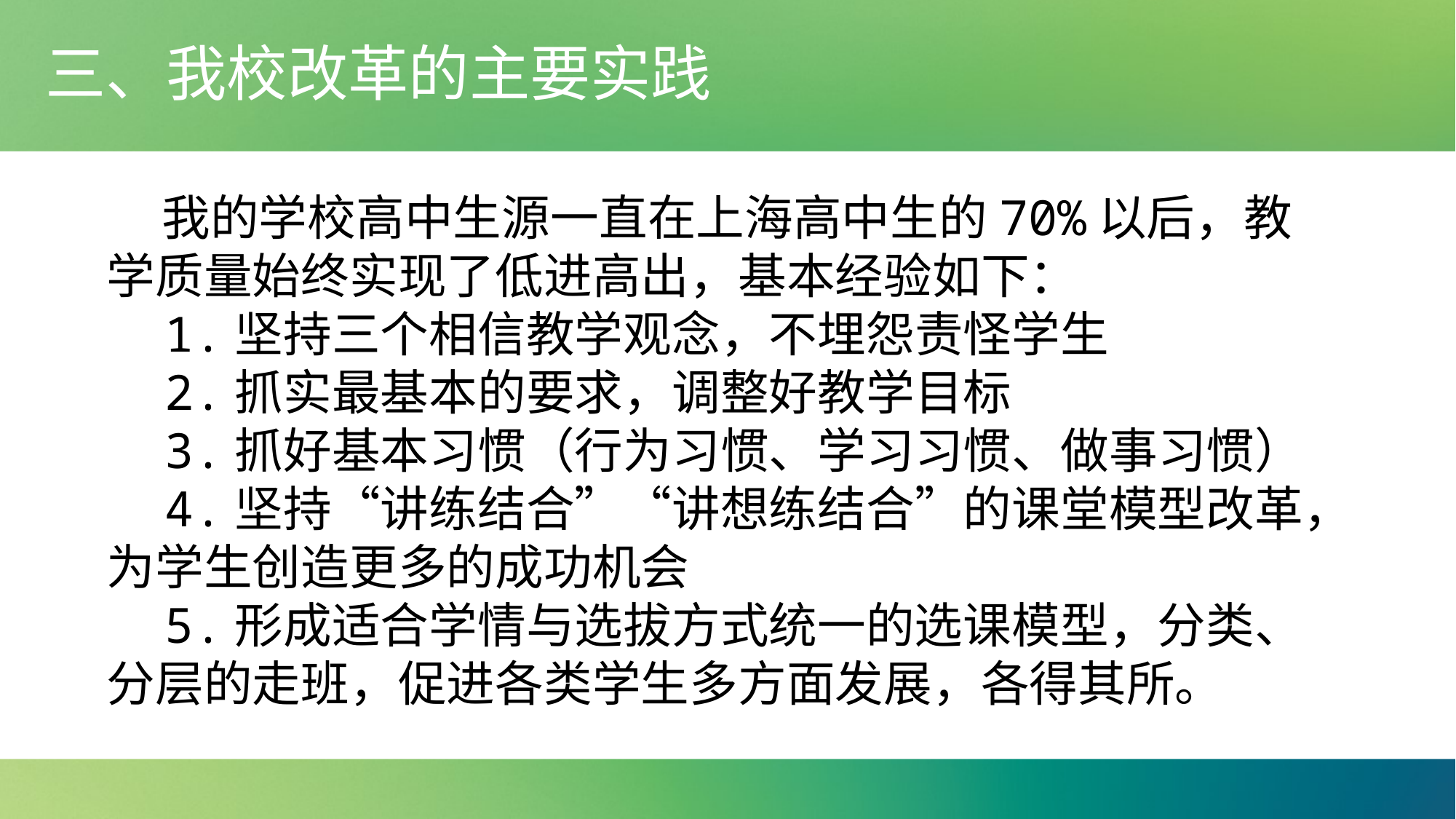

三、我校改革的主要实践
    我的学校高中生源一直在上海高中生的70%以后，教学质量始终实现了低进高出，基本经验如下：
  1.坚持三个相信教学观念，不埋怨责怪学生
  2.抓实最基本的要求，调整好教学目标
  3.抓好基本习惯（行为习惯、学习习惯、做事习惯）
  4.坚持“讲练结合”“讲想练结合”的课堂模型改革，为学生创造更多的成功机会
  5.形成适合学情与选拔方式统一的选课模型，分类、分层的走班，促进各类学生多方面发展，各得其所。